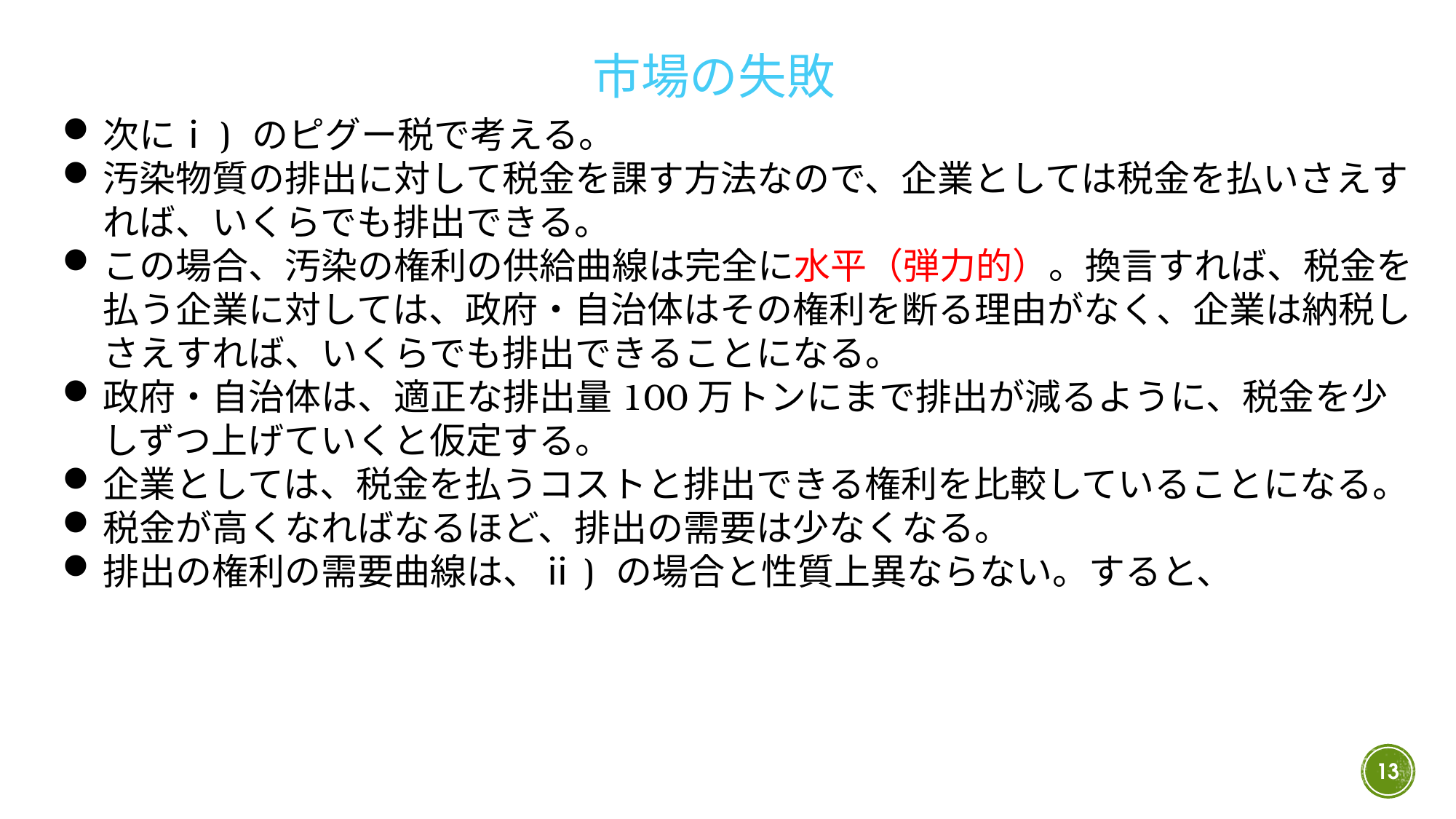

市場の失敗
次にⅰ) のピグー税で考える。
汚染物質の排出に対して税金を課す方法なので、企業としては税金を払いさえすれば、いくらでも排出できる。
この場合、汚染の権利の供給曲線は完全に水平（弾力的）。換言すれば、税金を払う企業に対しては、政府・自治体はその権利を断る理由がなく、企業は納税しさえすれば、いくらでも排出できることになる。
政府・自治体は、適正な排出量100万トンにまで排出が減るように、税金を少しずつ上げていくと仮定する。
企業としては、税金を払うコストと排出できる権利を比較していることになる。
税金が高くなればなるほど、排出の需要は少なくなる。
排出の権利の需要曲線は、ⅱ) の場合と性質上異ならない。すると、
13